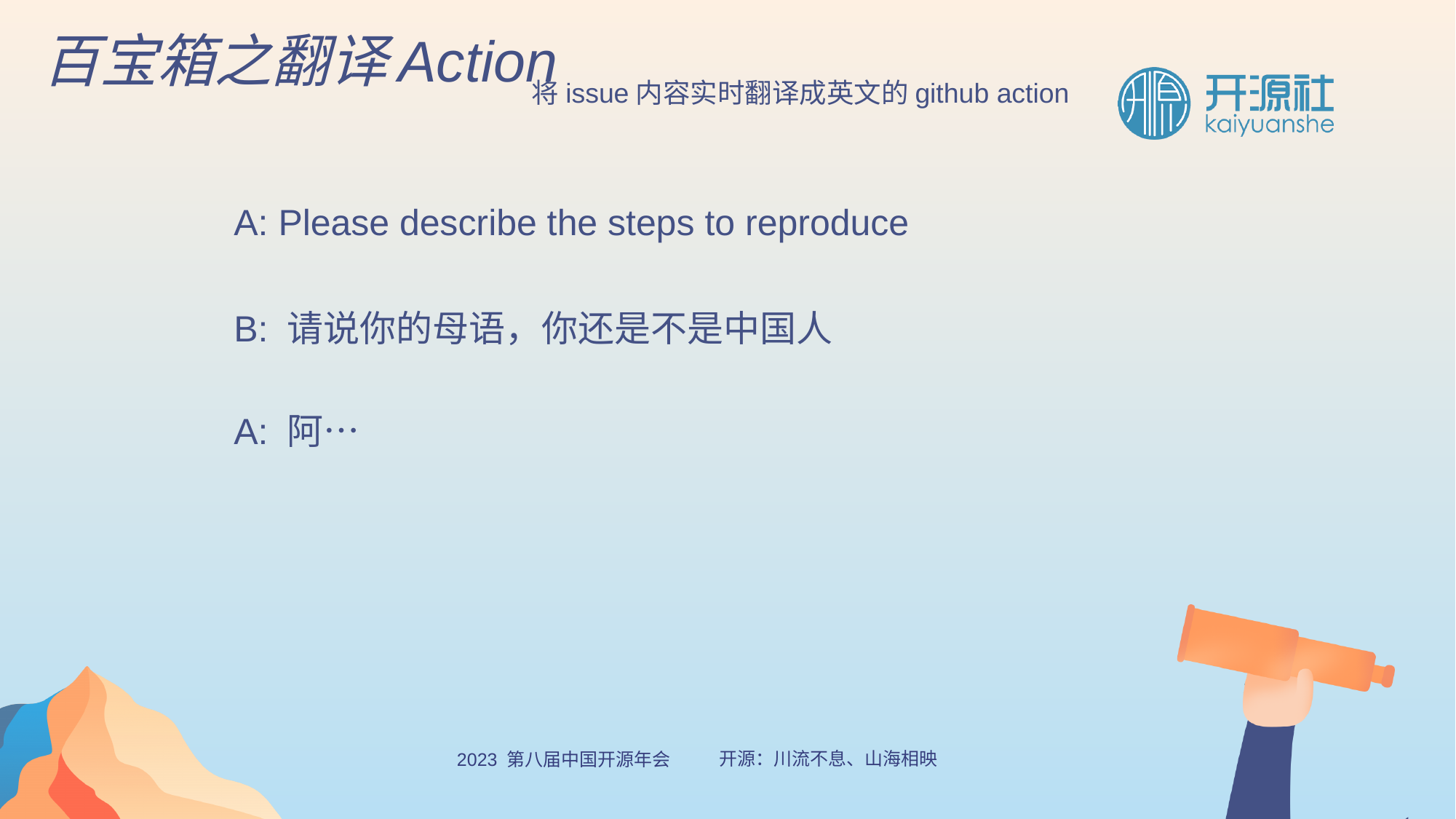

百宝箱之翻译Action
将issue内容实时翻译成英文的github action
A: Please describe the steps to reproduce

B: 请说你的母语，你还是不是中国人
A: 阿…